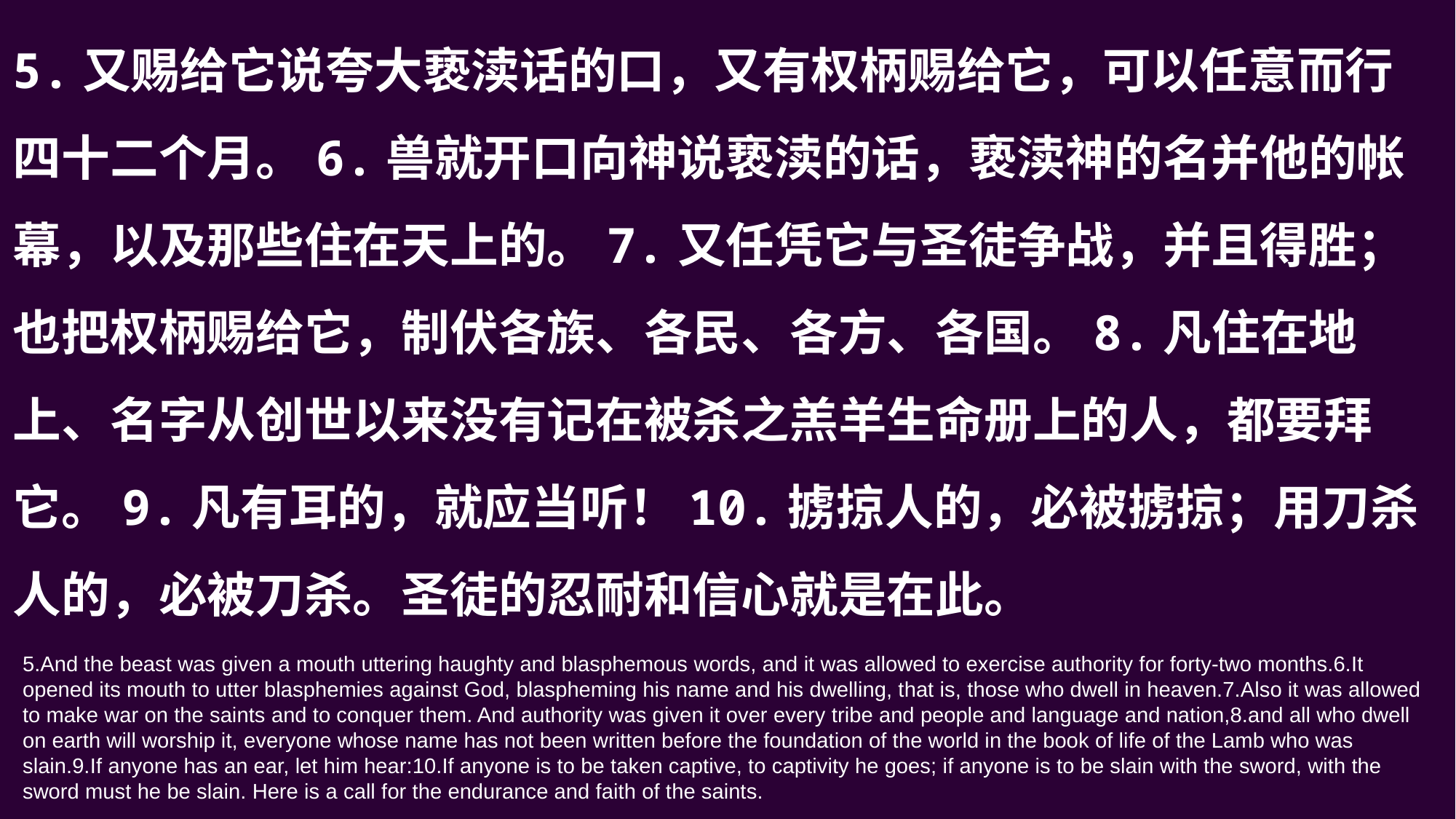

5.又赐给它说夸大亵渎话的口，又有权柄赐给它，可以任意而行四十二个月。6.兽就开口向神说亵渎的话，亵渎神的名并他的帐幕，以及那些住在天上的。7.又任凭它与圣徒争战，并且得胜；也把权柄赐给它，制伏各族、各民、各方、各国。8.凡住在地上、名字从创世以来没有记在被杀之羔羊生命册上的人，都要拜它。9.凡有耳的，就应当听！10.掳掠人的，必被掳掠；用刀杀人的，必被刀杀。圣徒的忍耐和信心就是在此。

5.And the beast was given a mouth uttering haughty and blasphemous words, and it was allowed to exercise authority for forty-two months.6.It opened its mouth to utter blasphemies against God, blaspheming his name and his dwelling, that is, those who dwell in heaven.7.Also it was allowed to make war on the saints and to conquer them. And authority was given it over every tribe and people and language and nation,8.and all who dwell on earth will worship it, everyone whose name has not been written before the foundation of the world in the book of life of the Lamb who was slain.9.If anyone has an ear, let him hear:10.If anyone is to be taken captive, to captivity he goes; if anyone is to be slain with the sword, with the sword must he be slain. Here is a call for the endurance and faith of the saints.